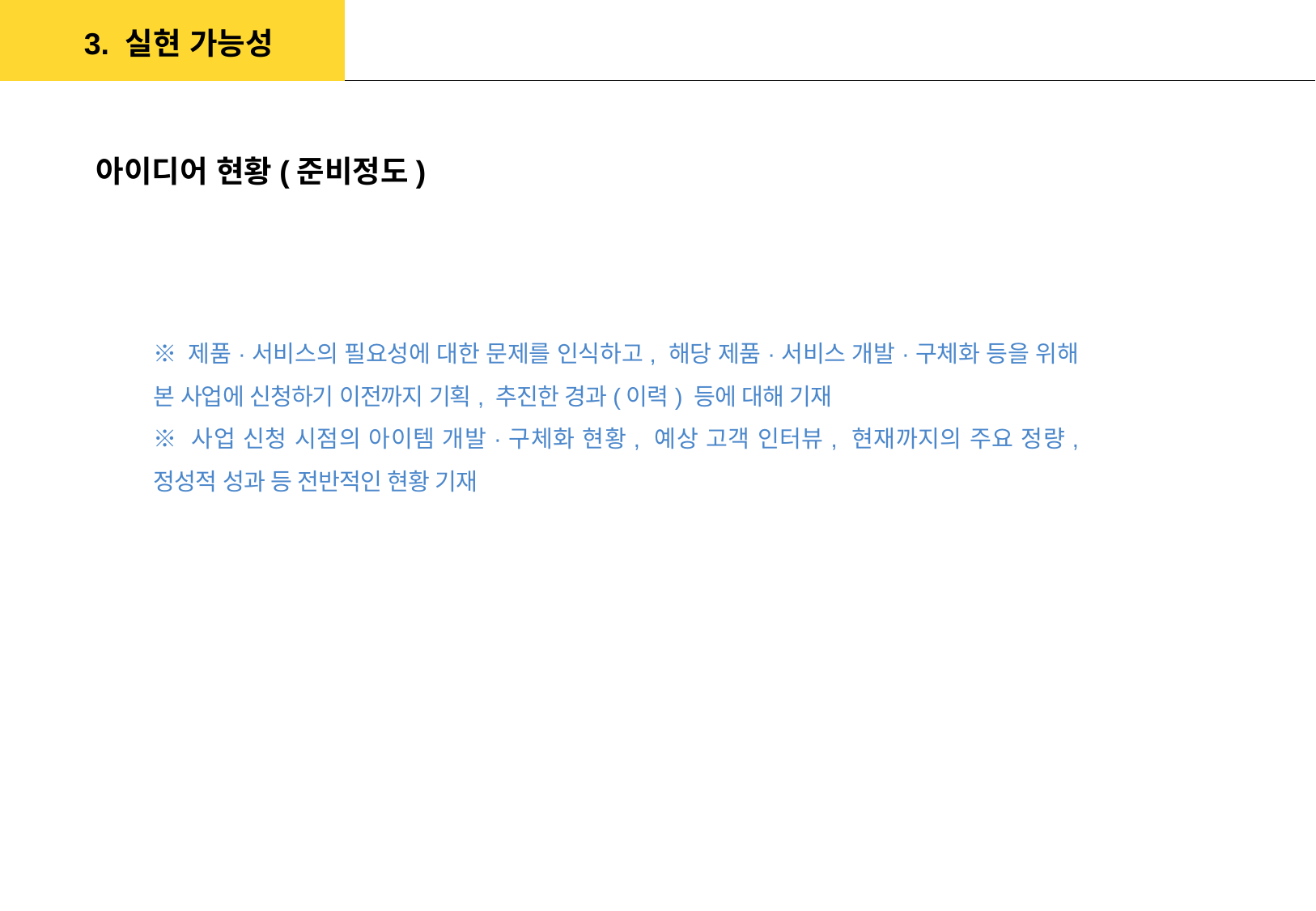

3. 실현 가능성
아이디어 현황(준비정도)
※ 제품·서비스의 필요성에 대한 문제를 인식하고, 해당 제품·서비스 개발·구체화 등을 위해 본 사업에 신청하기 이전까지 기획, 추진한 경과(이력) 등에 대해 기재
※ 사업 신청 시점의 아이템 개발·구체화 현황, 예상 고객 인터뷰, 현재까지의 주요 정량, 정성적 성과 등 전반적인 현황 기재